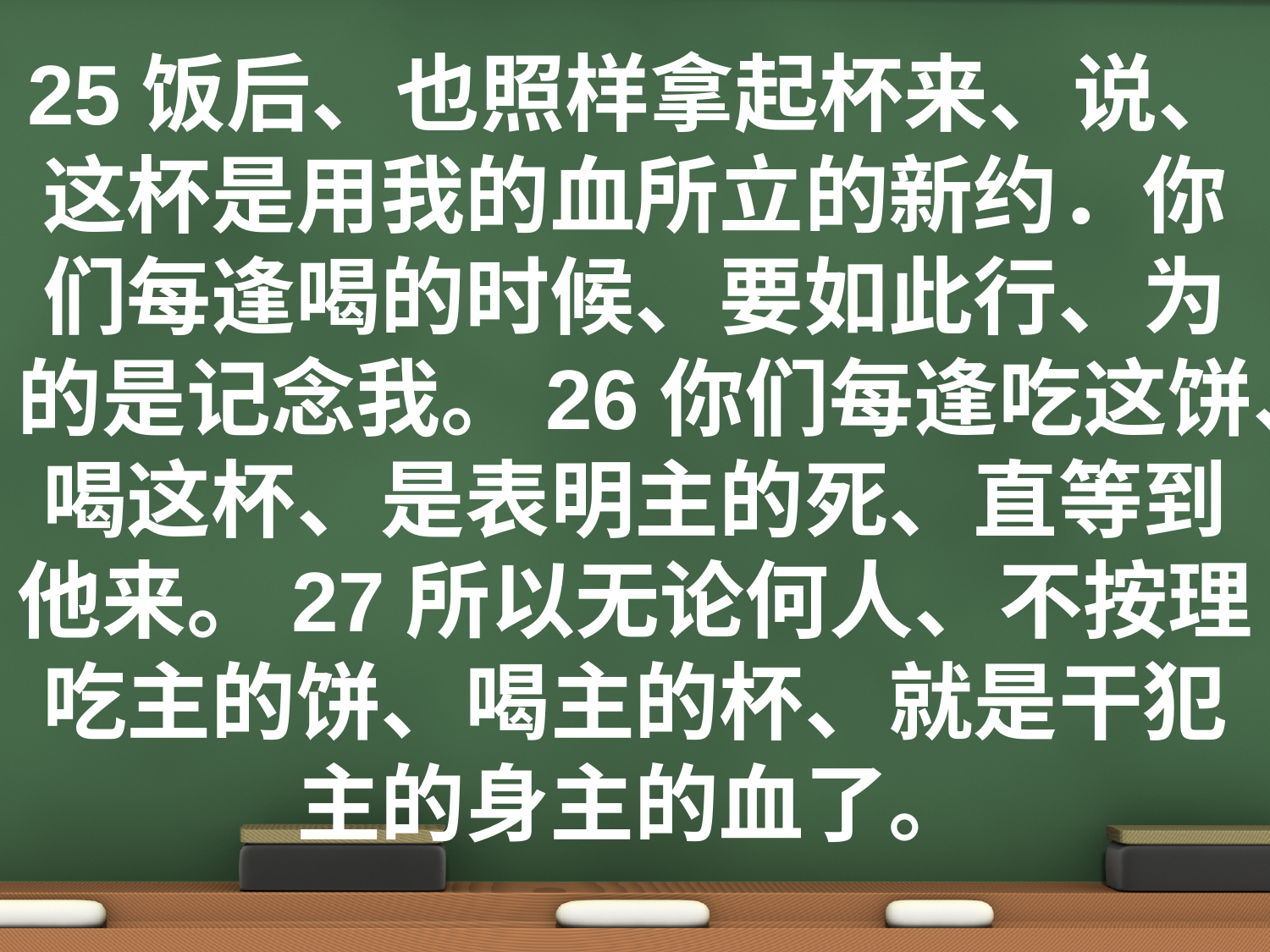

25饭后、也照样拿起杯来、说、这杯是用我的血所立的新约．你们每逢喝的时候、要如此行、为的是记念我。26你们每逢吃这饼、喝这杯、是表明主的死、直等到他来。27所以无论何人、不按理吃主的饼、喝主的杯、就是干犯主的身主的血了。